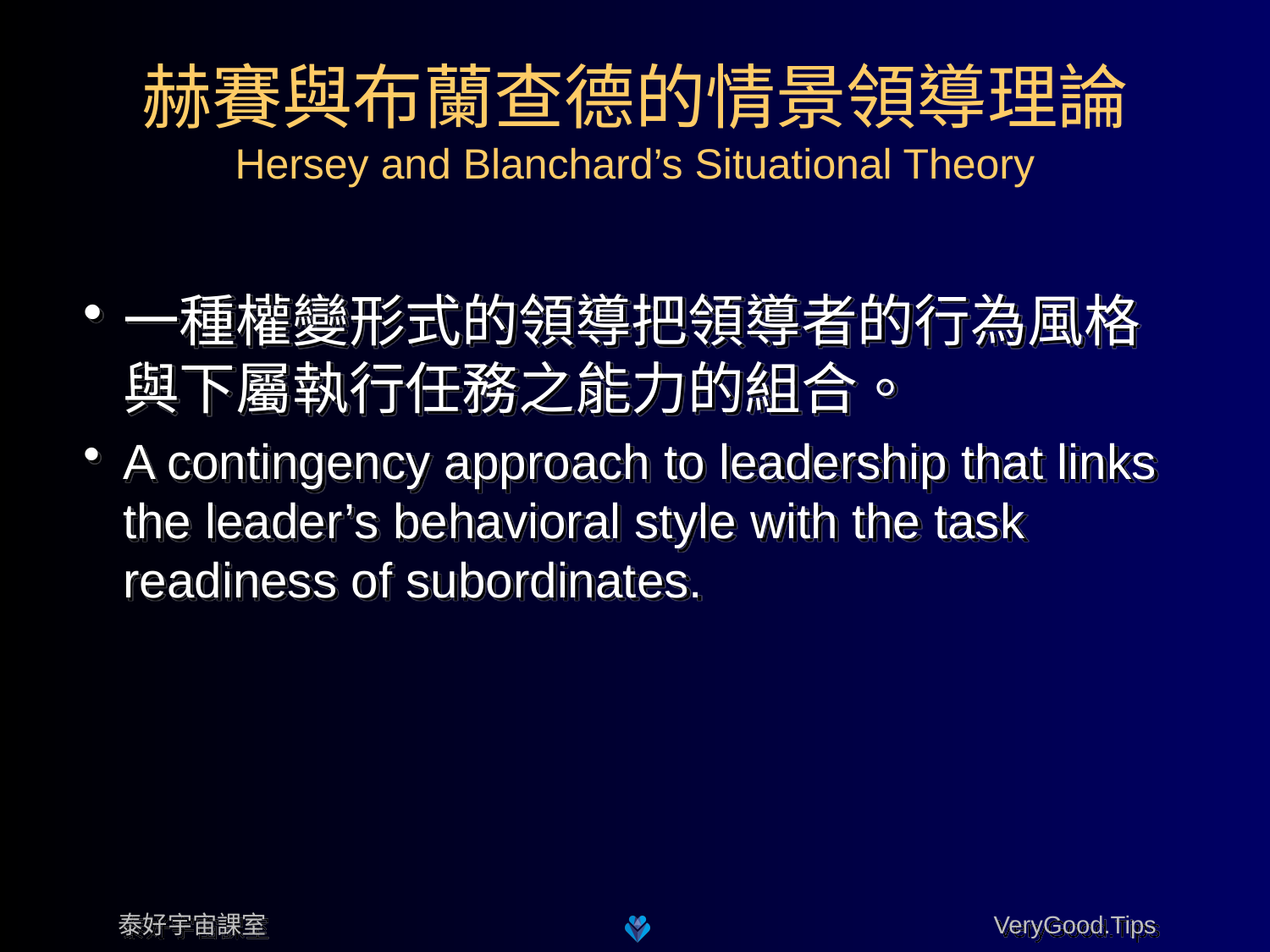

# 赫賽與布蘭查德的情景領導理論 Hersey and Blanchard’s Situational Theory
一種權變形式的領導把領導者的行為風格與下屬執行任務之能力的組合。
A contingency approach to leadership that links the leader’s behavioral style with the task readiness of subordinates.